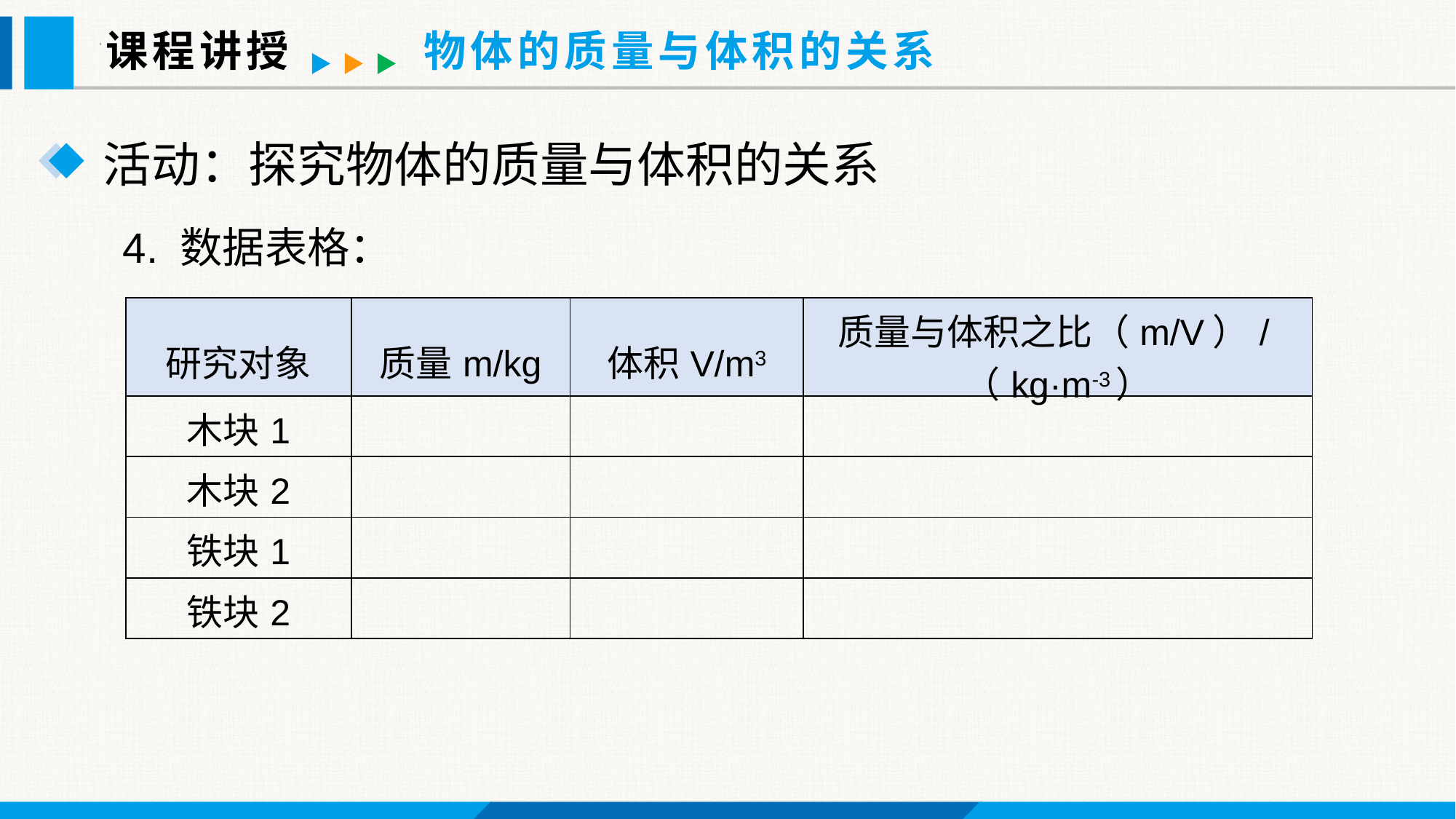

课程讲授
物体的质量与体积的关系

活动：探究物体的质量与体积的关系

4. 数据表格：

| 研究对象 | 质量m/kg | 体积V/m3 | 质量与体积之比（m/V）/（kg·m-3） |
| --- | --- | --- | --- |
| 木块1 |  |  |  |
| 木块2 |  |  |  |
| 铁块1 |  |  |  |
| 铁块2 |  |  |  |